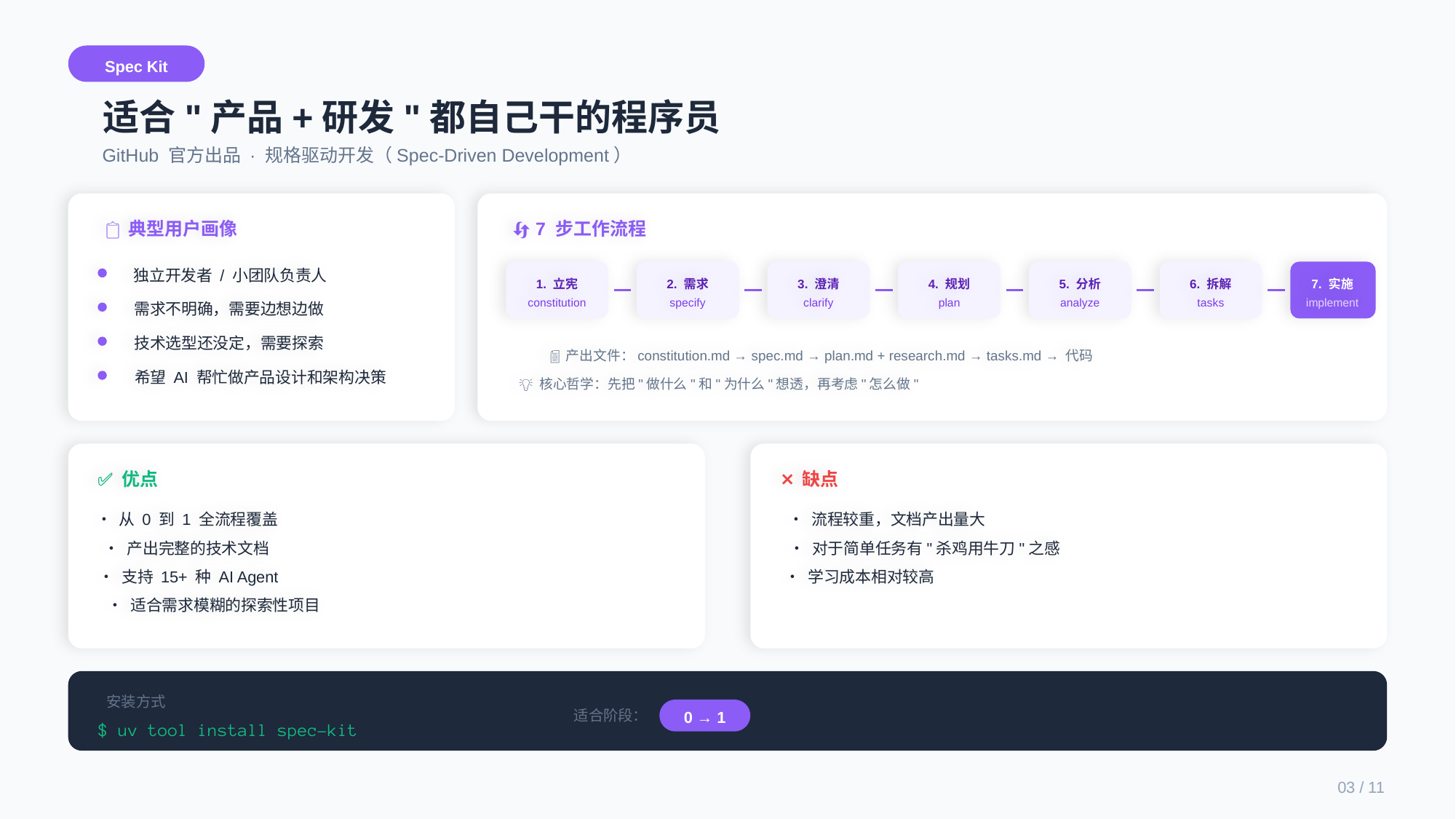

Spec Kit
适合"产品+研发"都自己干的程序员
GitHub 官方出品 · 规格驱动开发（Spec-Driven Development）

📋 典型用户画像
独立开发者 / 小团队负责人

需求不明确，需要边想边做

技术选型还没定，需要探索

希望 AI 帮忙做产品设计和架构决策

🔄 7 步工作流程

1. 立宪
2. 需求
3. 澄清
4. 规划
5. 分析
6. 拆解
7. 实施

constitution
specify
clarify
plan
analyze
tasks
implement
📄 产出文件：constitution.md → spec.md → plan.md + research.md → tasks.md → 代码
💡 核心哲学：先把"做什么"和"为什么"想透，再考虑"怎么做"

✅ 优点
• 从 0 到 1 全流程覆盖
• 产出完整的技术文档
• 支持 15+ 种 AI Agent
• 适合需求模糊的探索性项目

❌ 缺点
• 流程较重，文档产出量大
• 对于简单任务有"杀鸡用牛刀"之感
• 学习成本相对较高

安装方式

适合阶段：
0 → 1
$ uv tool install spec-kit
03 / 11